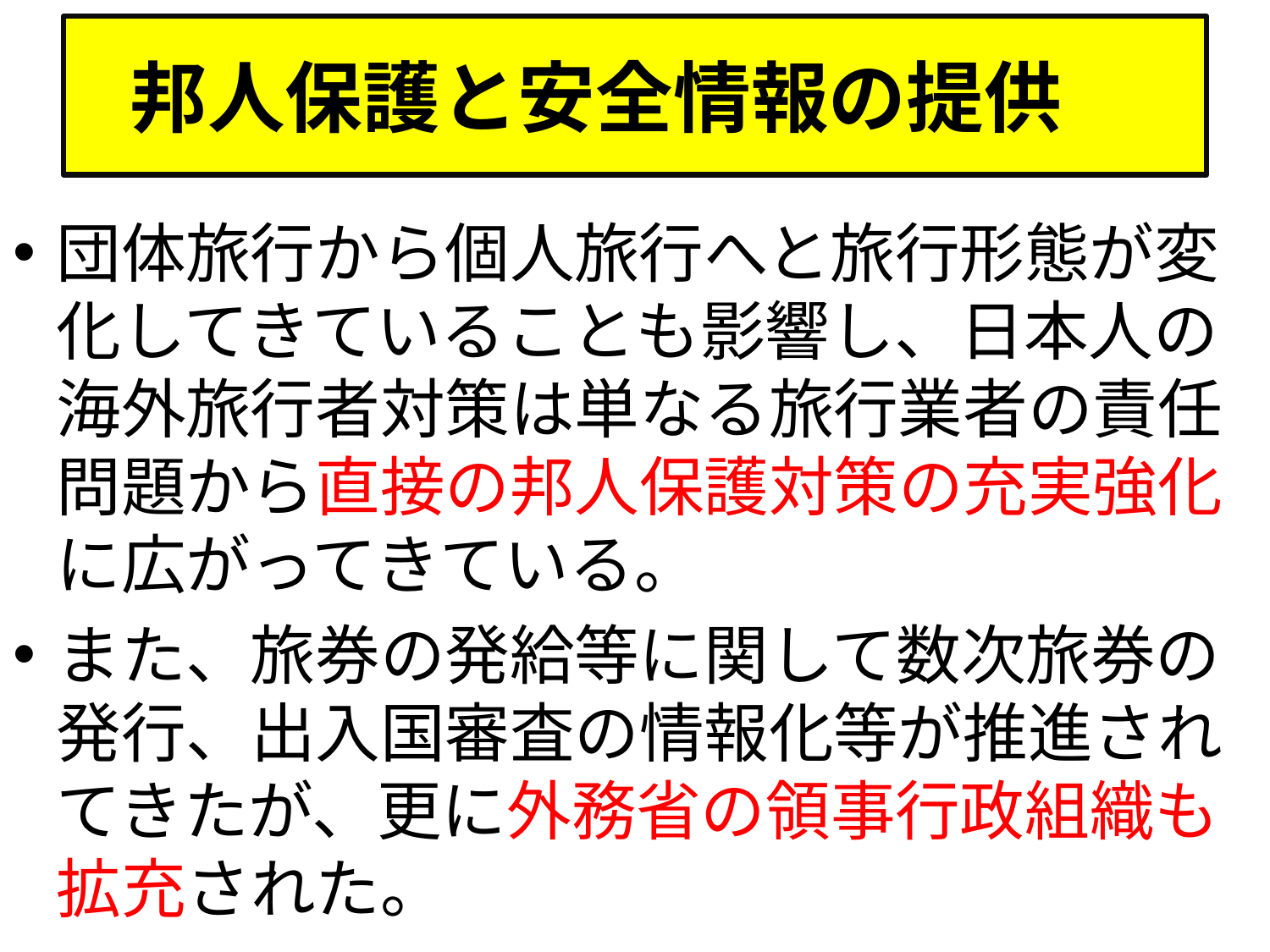

# 邦人保護と安全情報の提供
団体旅行から個人旅行へと旅行形態が変化してきていることも影響し、日本人の海外旅行者対策は単なる旅行業者の責任問題から直接の邦人保護対策の充実強化に広がってきている。
また、旅券の発給等に関して数次旅券の発行、出入国審査の情報化等が推進されてきたが、更に外務省の領事行政組織も拡充された。